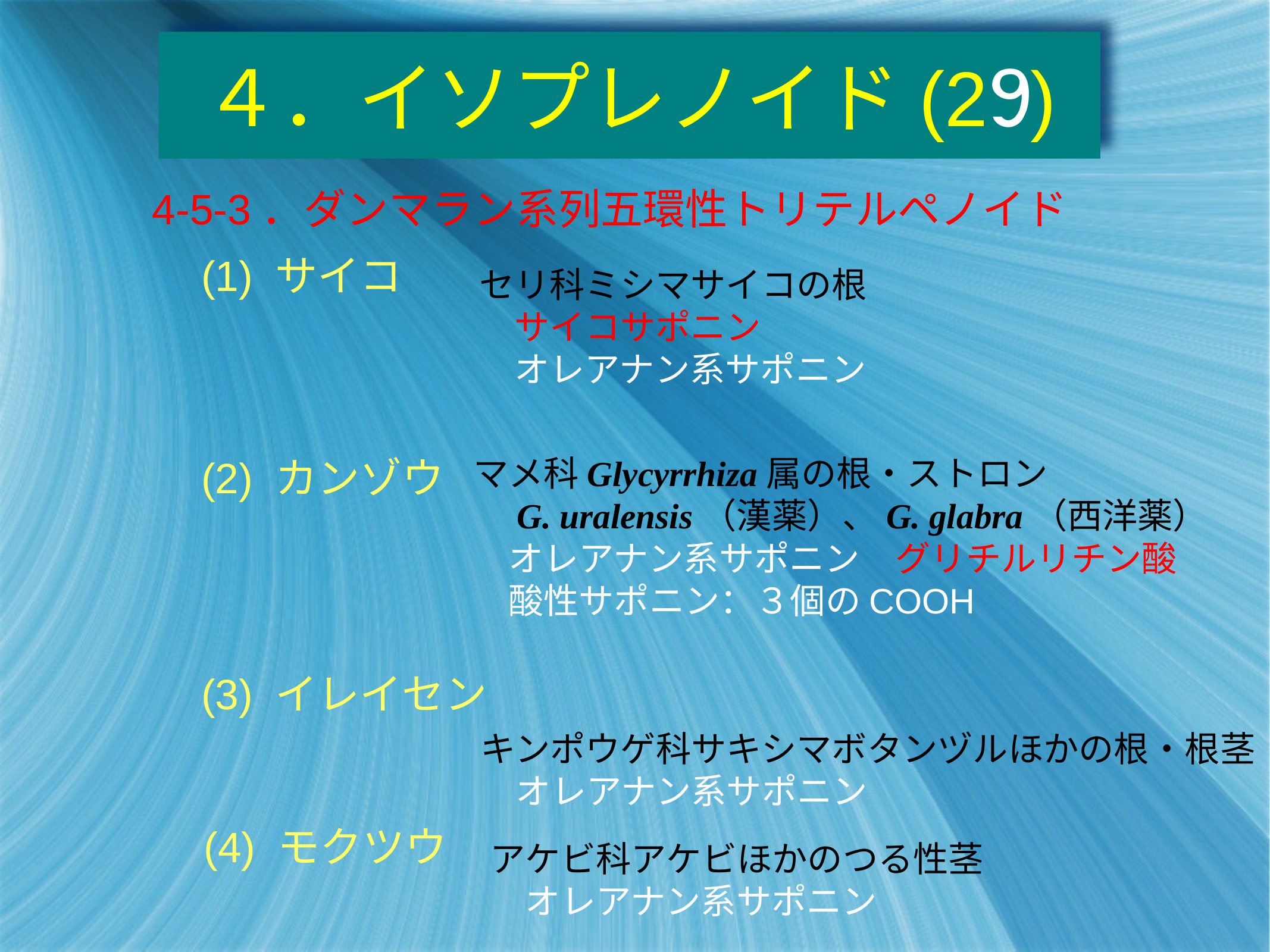

# ４．イソプレノイド(29)
4-5-3．ダンマラン系列五環性トリテルペノイド
(1) サイコ
セリ科ミシマサイコの根
　サイコサポニン
　オレアナン系サポニン
(2) カンゾウ
マメ科Glycyrrhiza属の根・ストロン
　G. uralensis（漢薬）、G. glabra（西洋薬）
　オレアナン系サポニン　グリチルリチン酸
　酸性サポニン：３個のCOOH
(3) イレイセン
キンポウゲ科サキシマボタンヅルほかの根•根茎
　オレアナン系サポニン
(4) モクツウ
アケビ科アケビほかのつる性茎
　オレアナン系サポニン